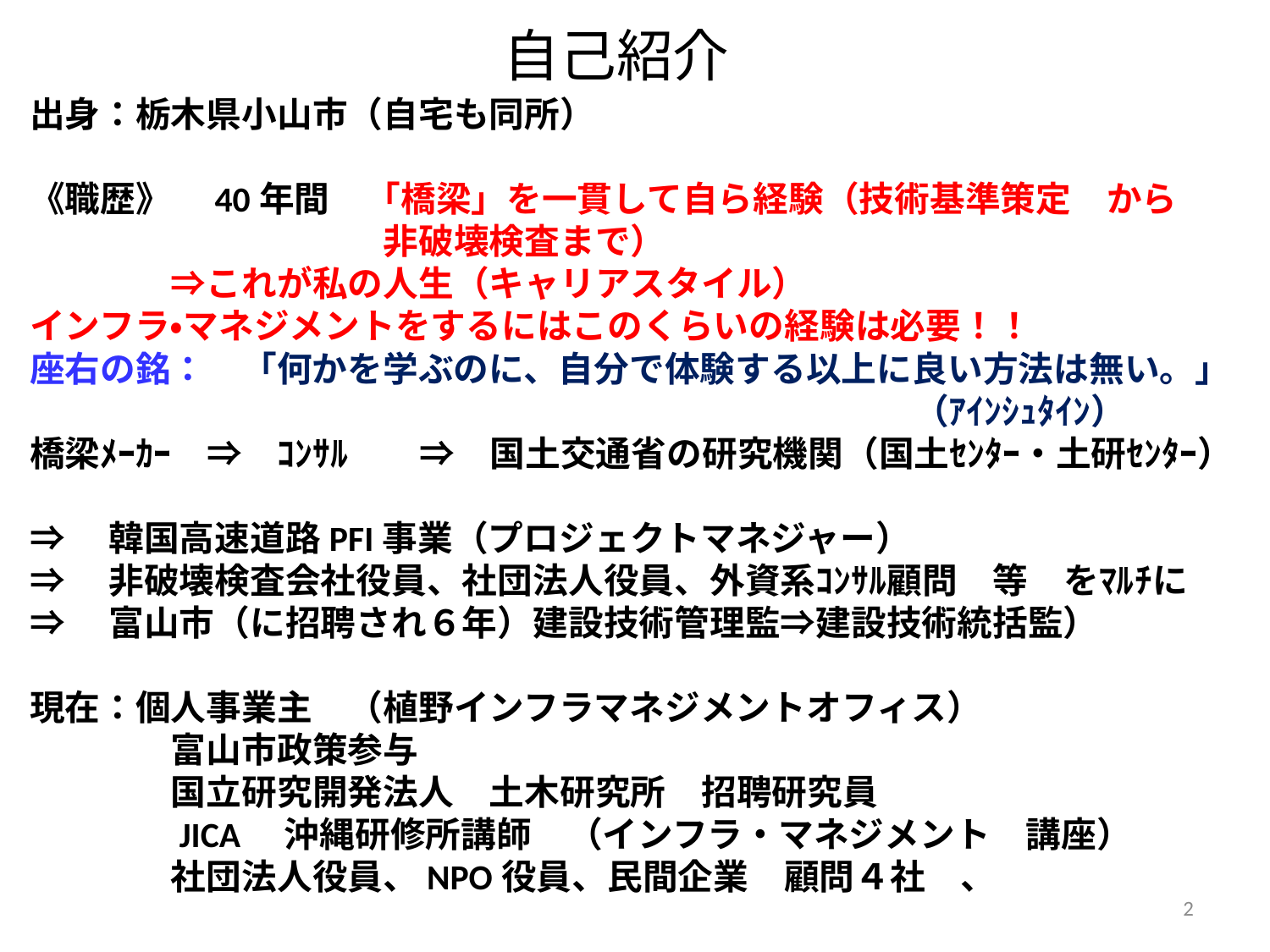

自己紹介

出身：栃木県小山市（自宅も同所）

《職歴》　40年間　「橋梁」を一貫して自ら経験（技術基準策定　から
　　　　　　　　　　非破壊検査まで）
　　　　⇒これが私の人生（キャリアスタイル）
インフラ・マネジメントをするにはこのくらいの経験は必要！！
座右の銘：　「何かを学ぶのに、自分で体験する以上に良い方法は無い。」
　　　　　　　　　　　　　　　　　　　　　　　　　（ｱｲﾝｼｭﾀｲﾝ）
橋梁ﾒｰｶｰ　⇒　ｺﾝｻﾙ　　⇒　国土交通省の研究機関（国土ｾﾝﾀｰ・土研ｾﾝﾀｰ）
⇒　韓国高速道路PFI事業（プロジェクトマネジャー）
⇒　非破壊検査会社役員、社団法人役員、外資系ｺﾝｻﾙ顧問　等　をﾏﾙﾁに
⇒　富山市（に招聘され６年）建設技術管理監⇒建設技術統括監）

現在：個人事業主　（植野インフラマネジメントオフィス）
　　　　富山市政策参与
　　　　国立研究開発法人　土木研究所　招聘研究員
　　　　JICA　沖縄研修所講師　（インフラ・マネジメント　講座）
　　　　社団法人役員、NPO役員、民間企業　顧問４社　、

2